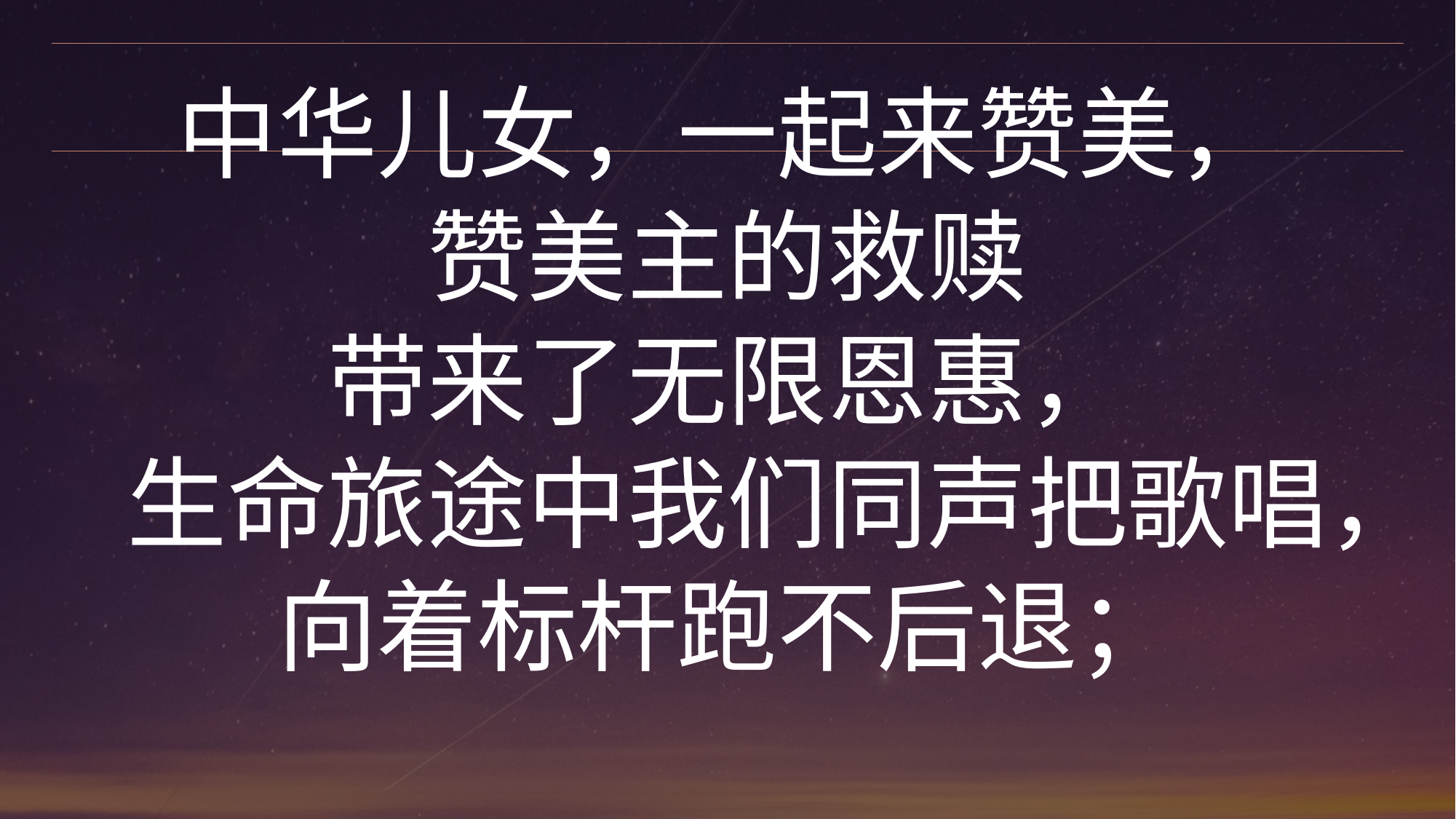

中华儿女，一起来赞美，
赞美主的救赎
带来了无限恩惠，
生命旅途中我们同声把歌唱，
向着标杆跑不后退；